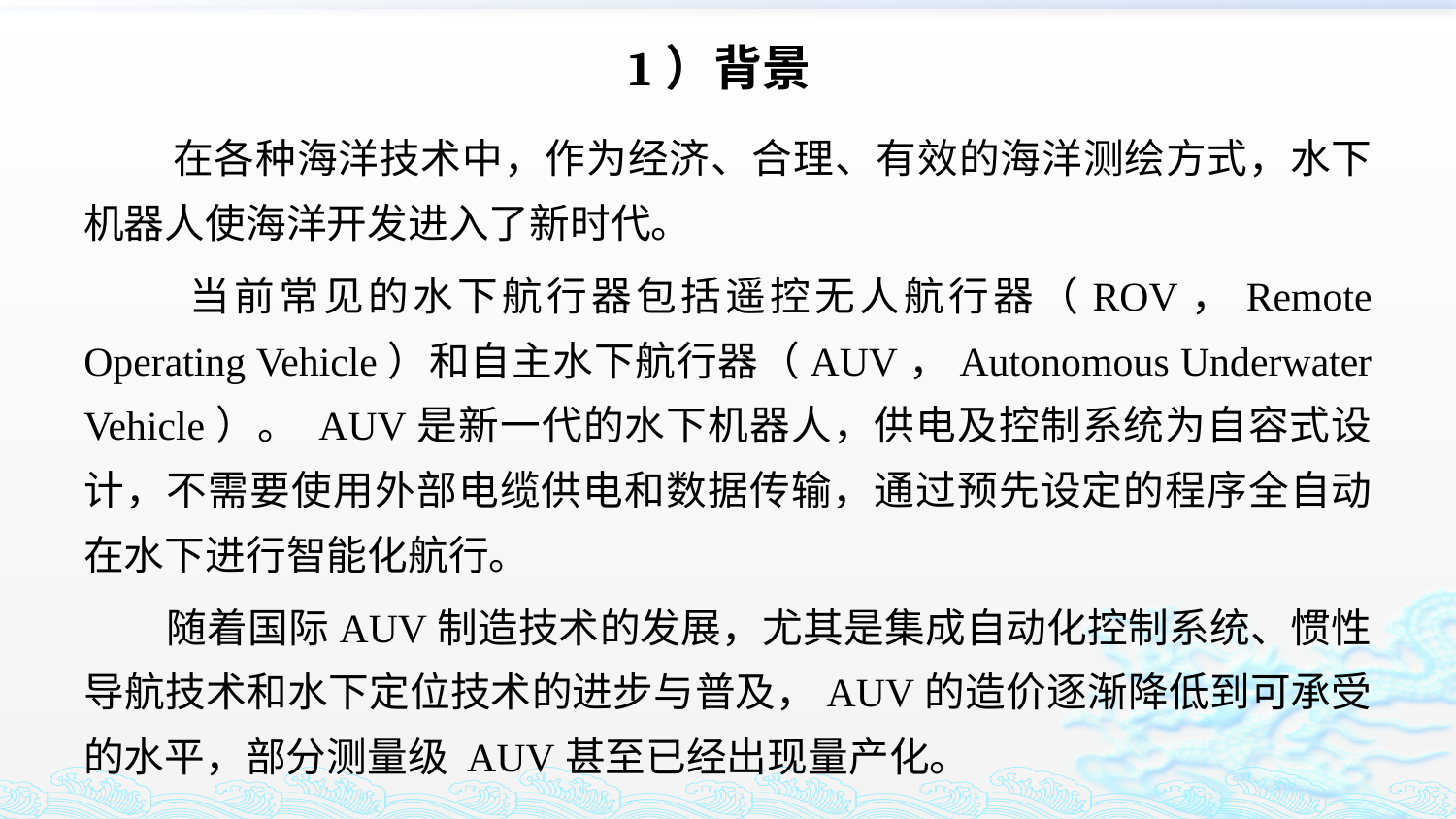

# 1）背景
        在各种海洋技术中，作为经济、合理、有效的海洋测绘方式，水下机器人使海洋开发进入了新时代。
       当前常见的水下航行器包括遥控无人航行器（ROV，Remote Operating Vehicle）和自主水下航行器（AUV，Autonomous Underwater Vehicle）。 AUV是新一代的水下机器人，供电及控制系统为自容式设计，不需要使用外部电缆供电和数据传输，通过预先设定的程序全自动在水下进行智能化航行。
        随着国际AUV制造技术的发展，尤其是集成自动化控制系统、惯性导航技术和水下定位技术的进步与普及，AUV的造价逐渐降低到可承受的水平，部分测量级 AUV甚至已经出现量产化。